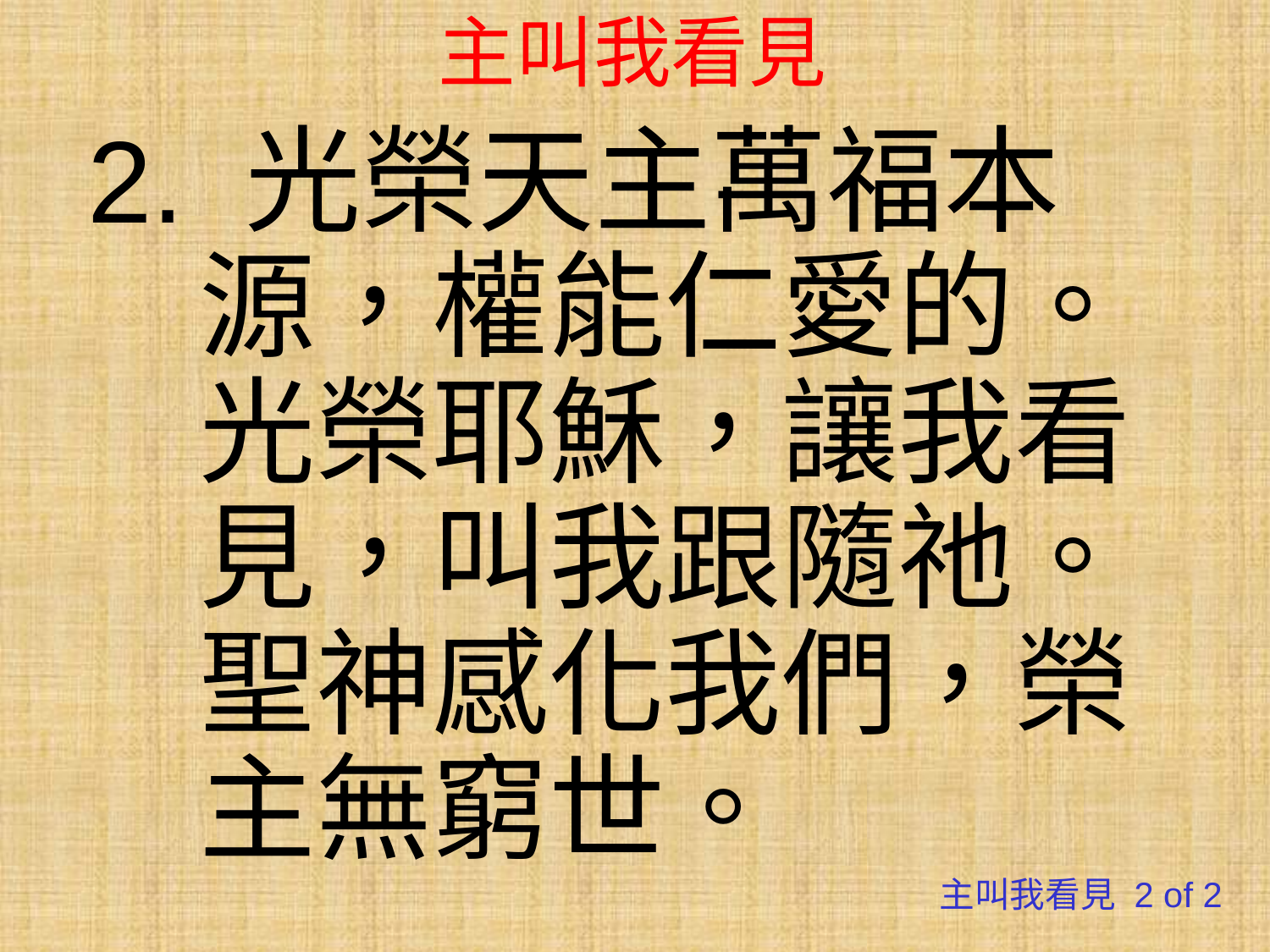

# 主叫我看見
2. 光榮天主萬福本源，權能仁愛的。光榮耶穌，讓我看見，叫我跟隨祂。聖神感化我們，榮主無窮世。
主叫我看見 2 of 2